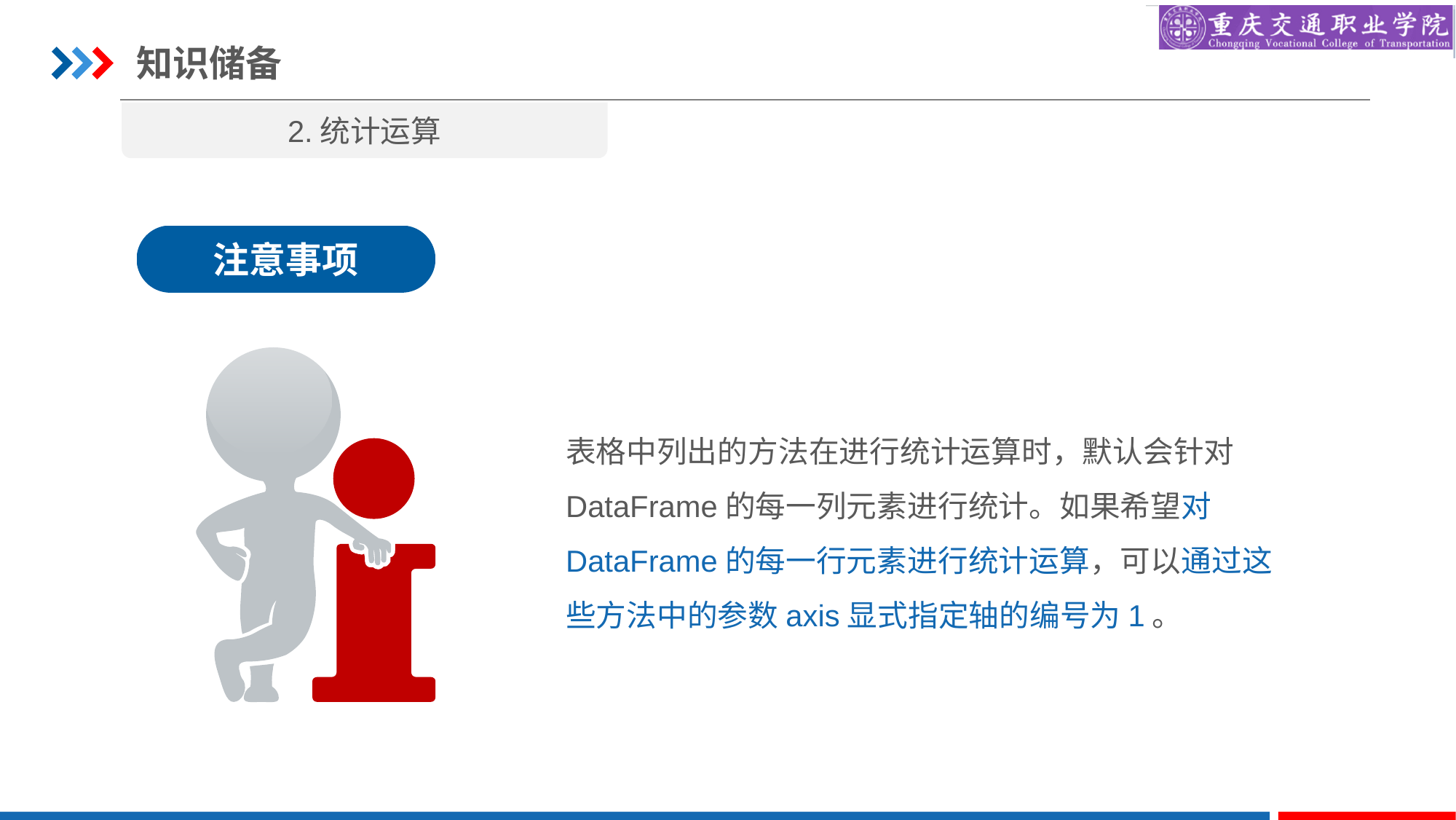

知识储备

2.统计运算
注意事项

表格中列出的方法在进行统计运算时，默认会针对DataFrame的每一列元素进行统计。如果希望对DataFrame的每一行元素进行统计运算，可以通过这些方法中的参数axis显式指定轴的编号为1。